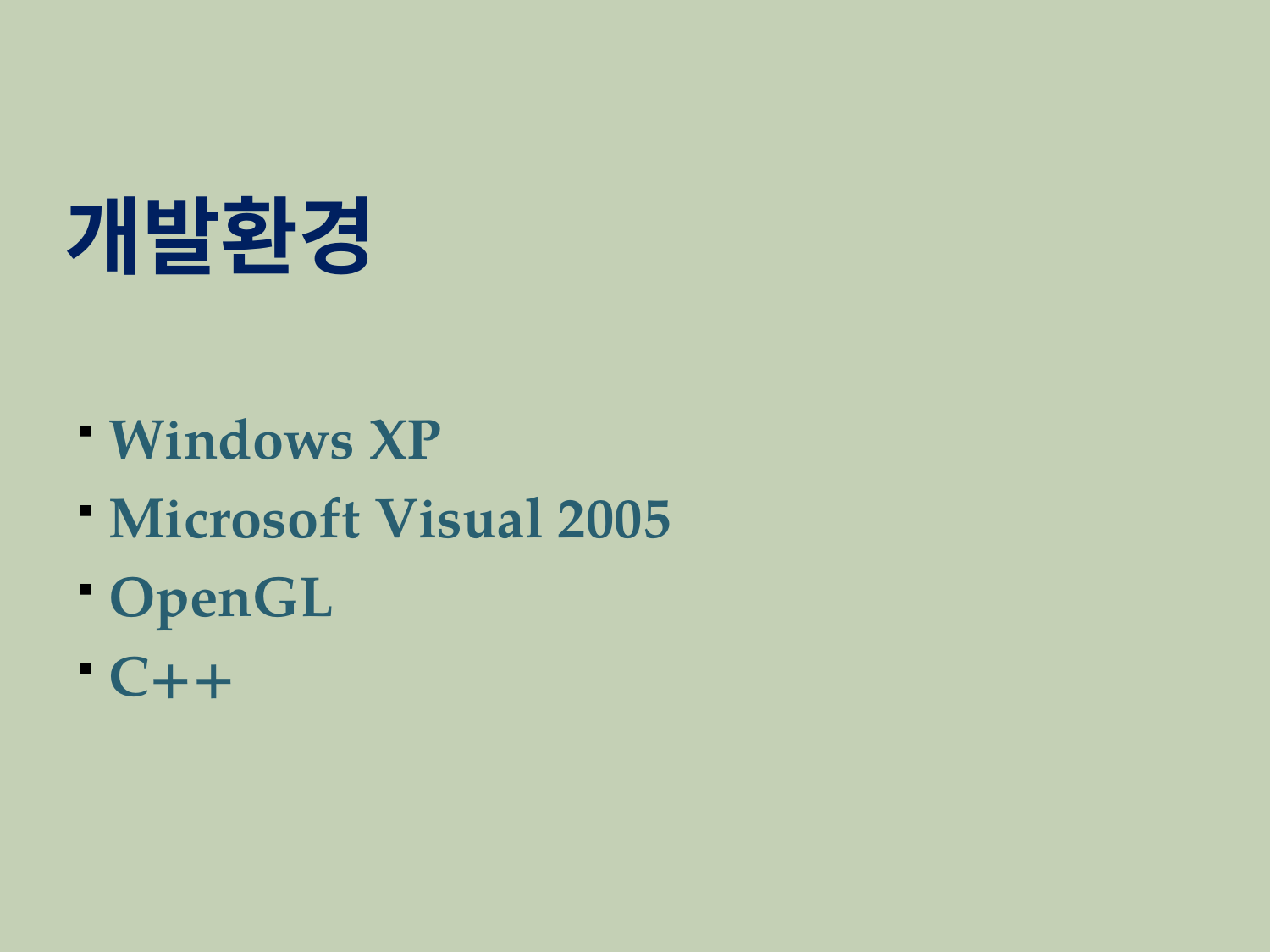

# 개발환경
 Windows XP
 Microsoft Visual 2005
 OpenGL
 C++